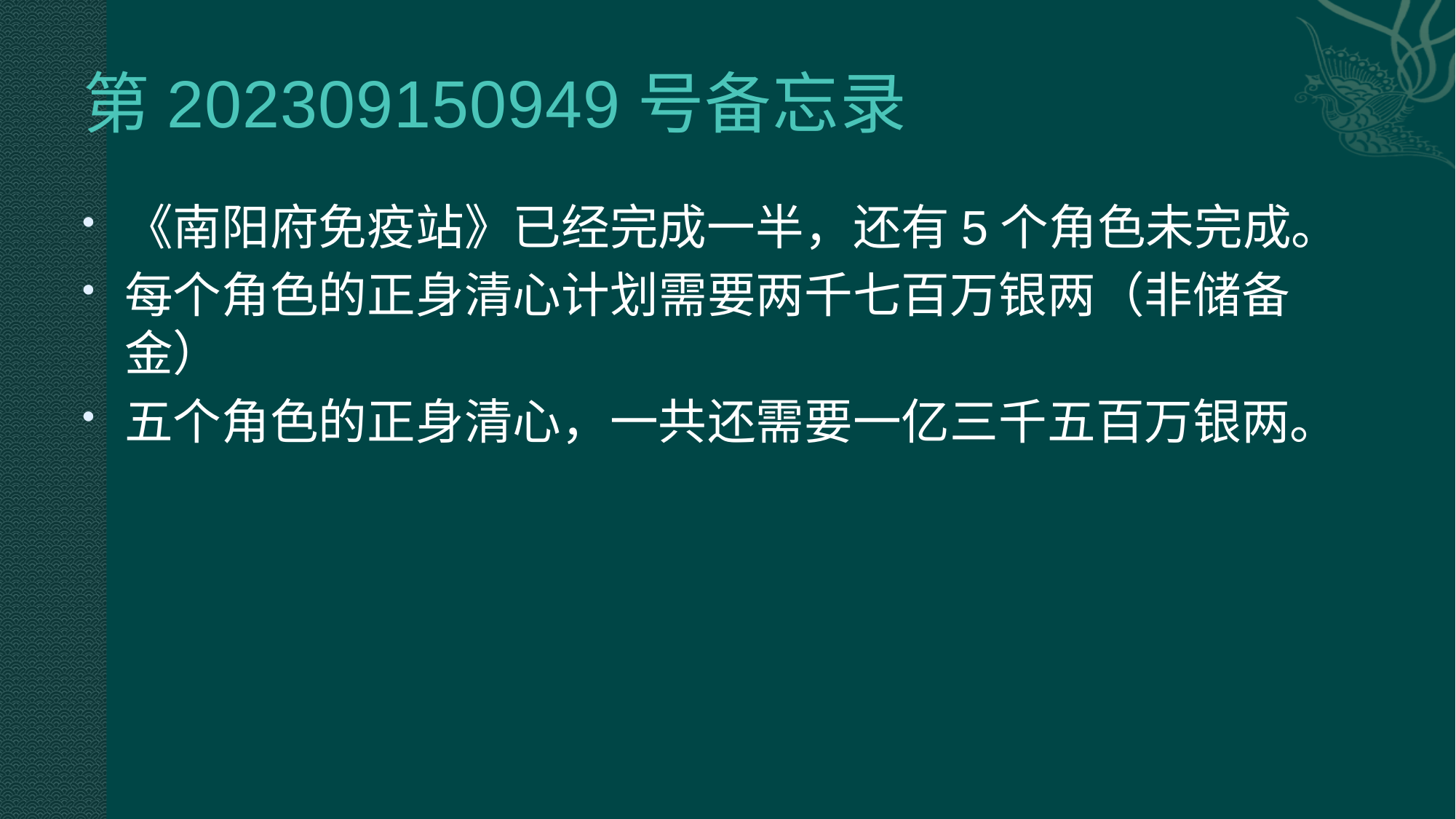

# 第202309150949号备忘录
《南阳府免疫站》已经完成一半，还有5个角色未完成。
每个角色的正身清心计划需要两千七百万银两（非储备金）
五个角色的正身清心，一共还需要一亿三千五百万银两。